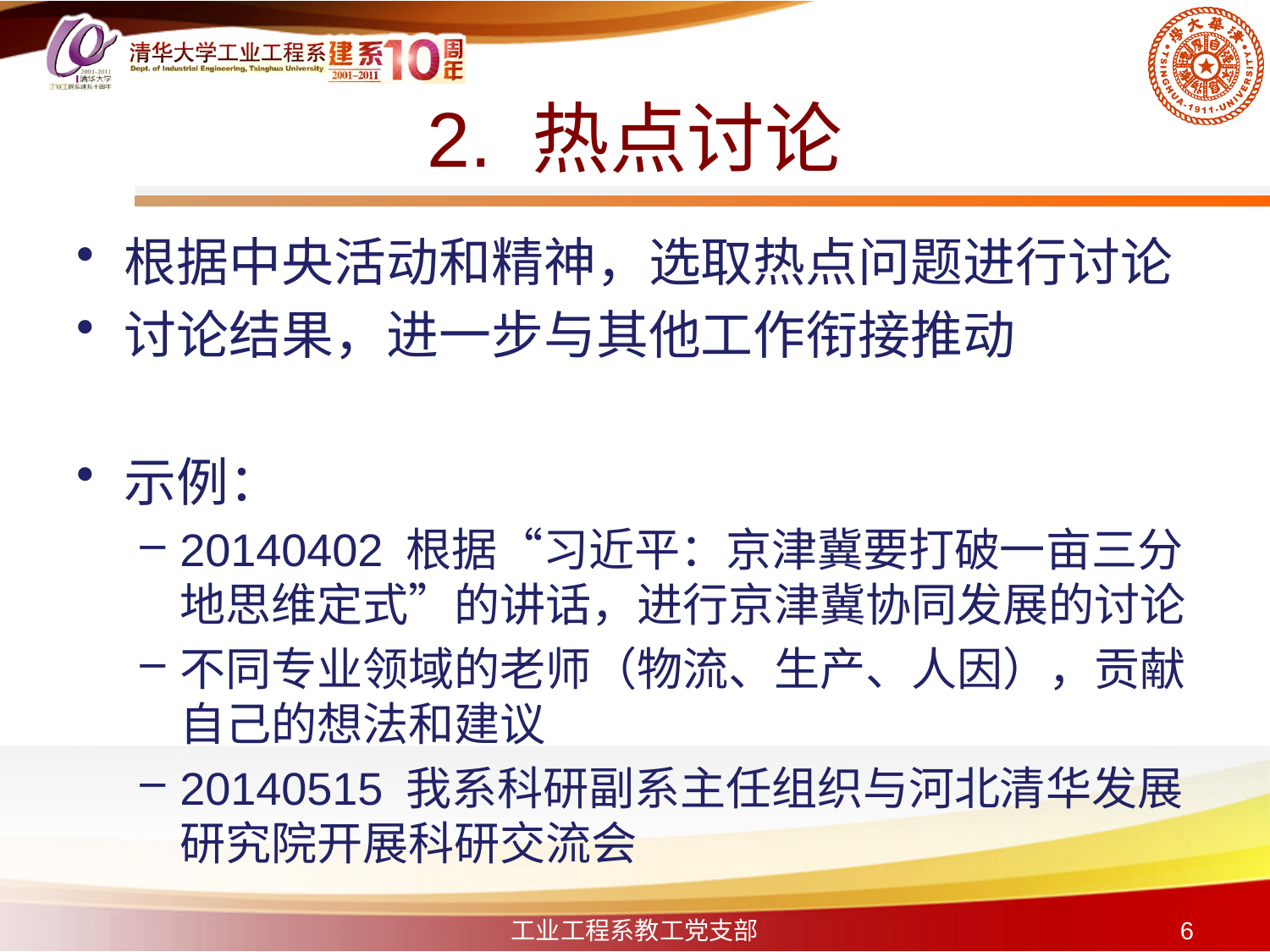

# 2. 热点讨论
根据中央活动和精神，选取热点问题进行讨论
讨论结果，进一步与其他工作衔接推动

示例：
20140402 根据“习近平：京津冀要打破一亩三分地思维定式”的讲话，进行京津冀协同发展的讨论
不同专业领域的老师（物流、生产、人因），贡献自己的想法和建议
20140515 我系科研副系主任组织与河北清华发展研究院开展科研交流会
工业工程系教工党支部
6